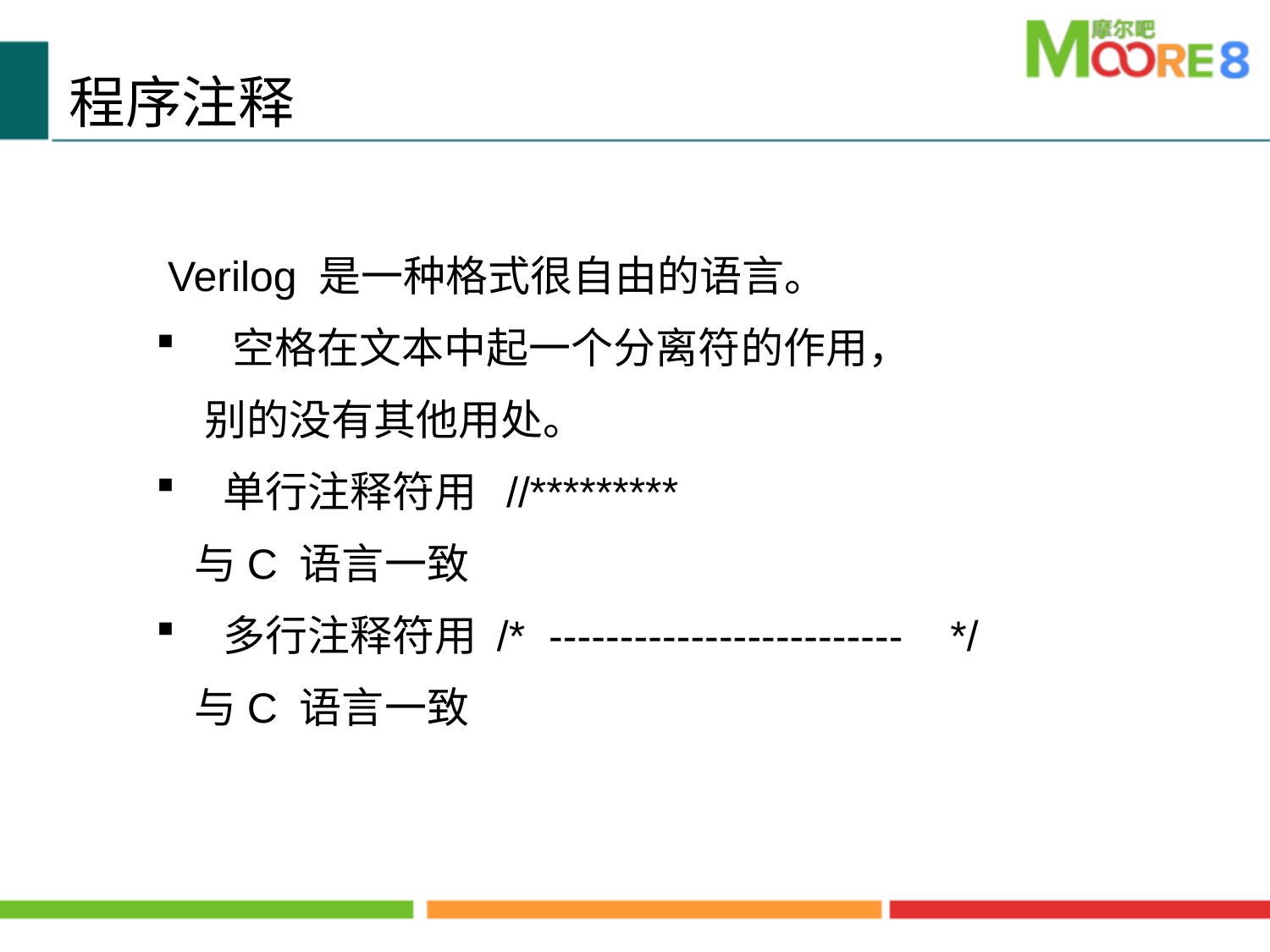

程序注释
 Verilog 是一种格式很自由的语言。
  空格在文本中起一个分离符的作用，
    别的没有其他用处。
 单行注释符用  //*********
   与C 语言一致
 多行注释符用 /*  -------------------------    */
   与C 语言一致